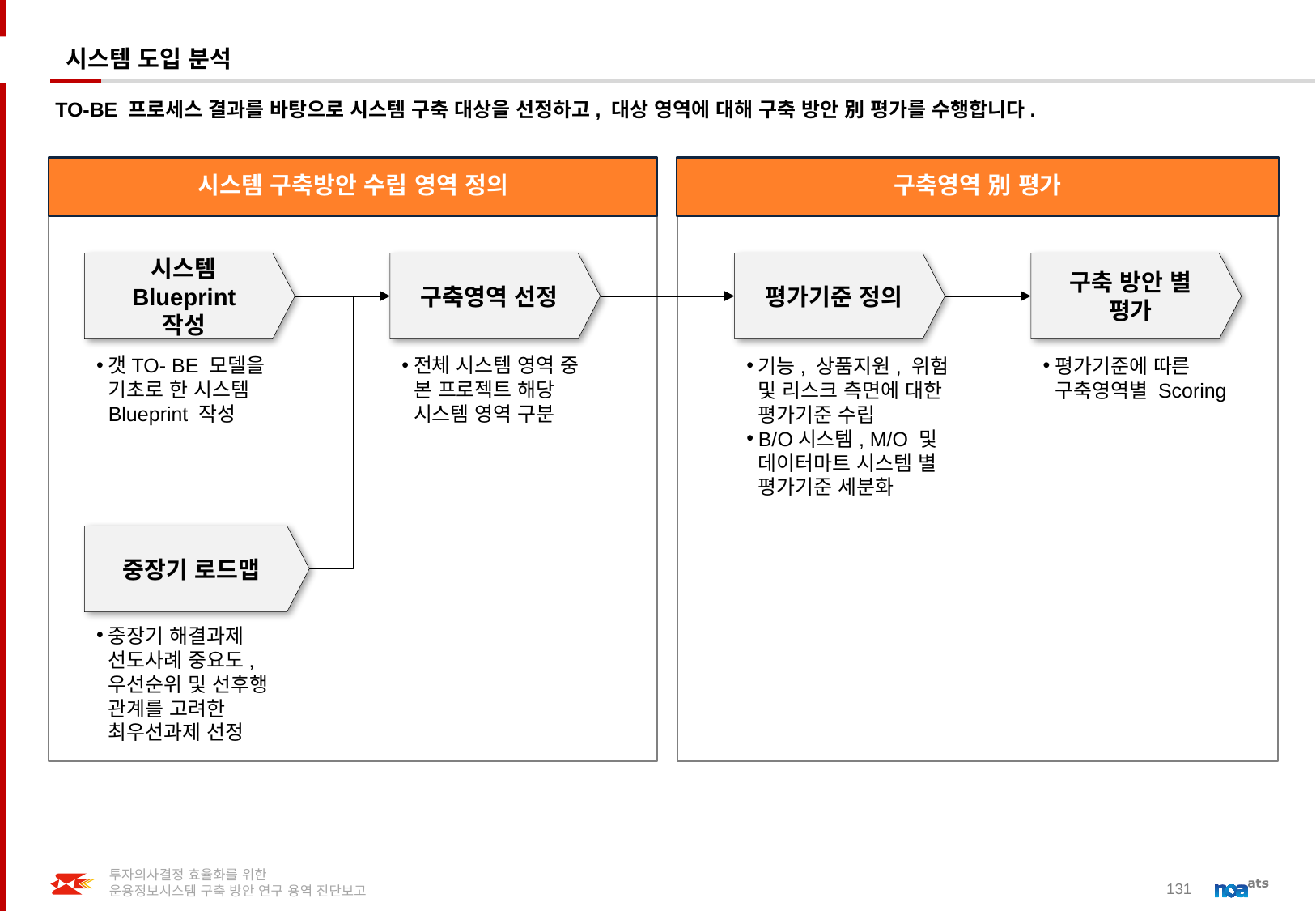

# 시스템 도입 분석
TO-BE 프로세스 결과를 바탕으로 시스템 구축 대상을 선정하고, 대상 영역에 대해 구축 방안 別 평가를 수행합니다.
시스템 구축방안 수립 영역 정의
구축영역 別 평가

시스템 Blueprint 작성
구축영역 선정
평가기준 정의
구축 방안 별 평가
갯TO- BE 모델을  기초로 한 시스템 Blueprint 작성
전체 시스템 영역 중 본 프로젝트 해당 시스템 영역 구분
기능, 상품지원, 위험 및 리스크 측면에 대한 평가기준 수립
B/O시스템, M/O 및 데이터마트 시스템 별 평가기준 세분화
평가기준에 따른 구축영역별 Scoring
중장기 로드맵
중장기 해결과제 선도사례 중요도, 우선순위 및 선후행 관계를 고려한 최우선과제 선정